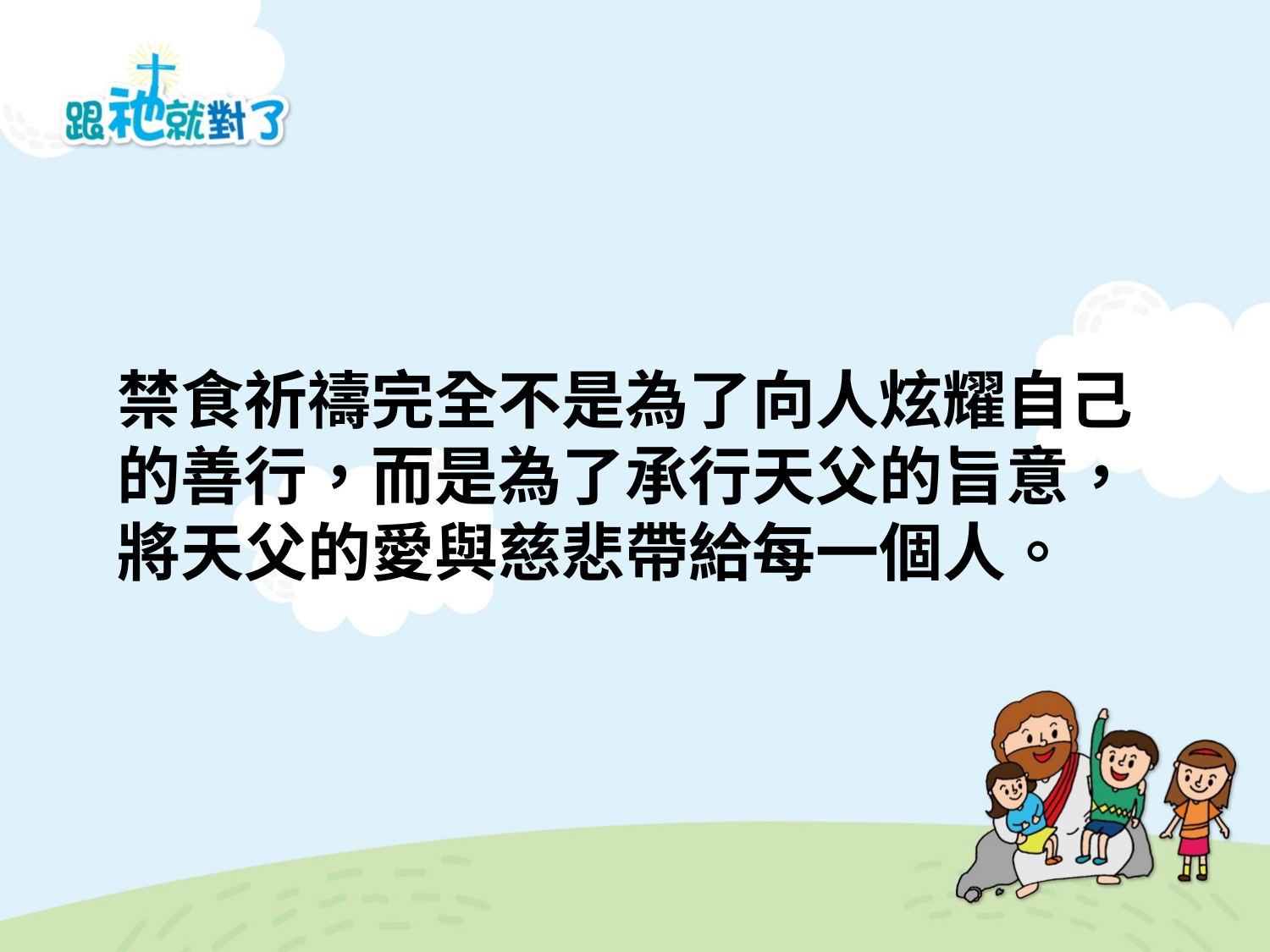

禁食祈禱完全不是為了向人炫耀自己的善行，而是為了承行天父的旨意，將天父的愛與慈悲帶給每一個人。